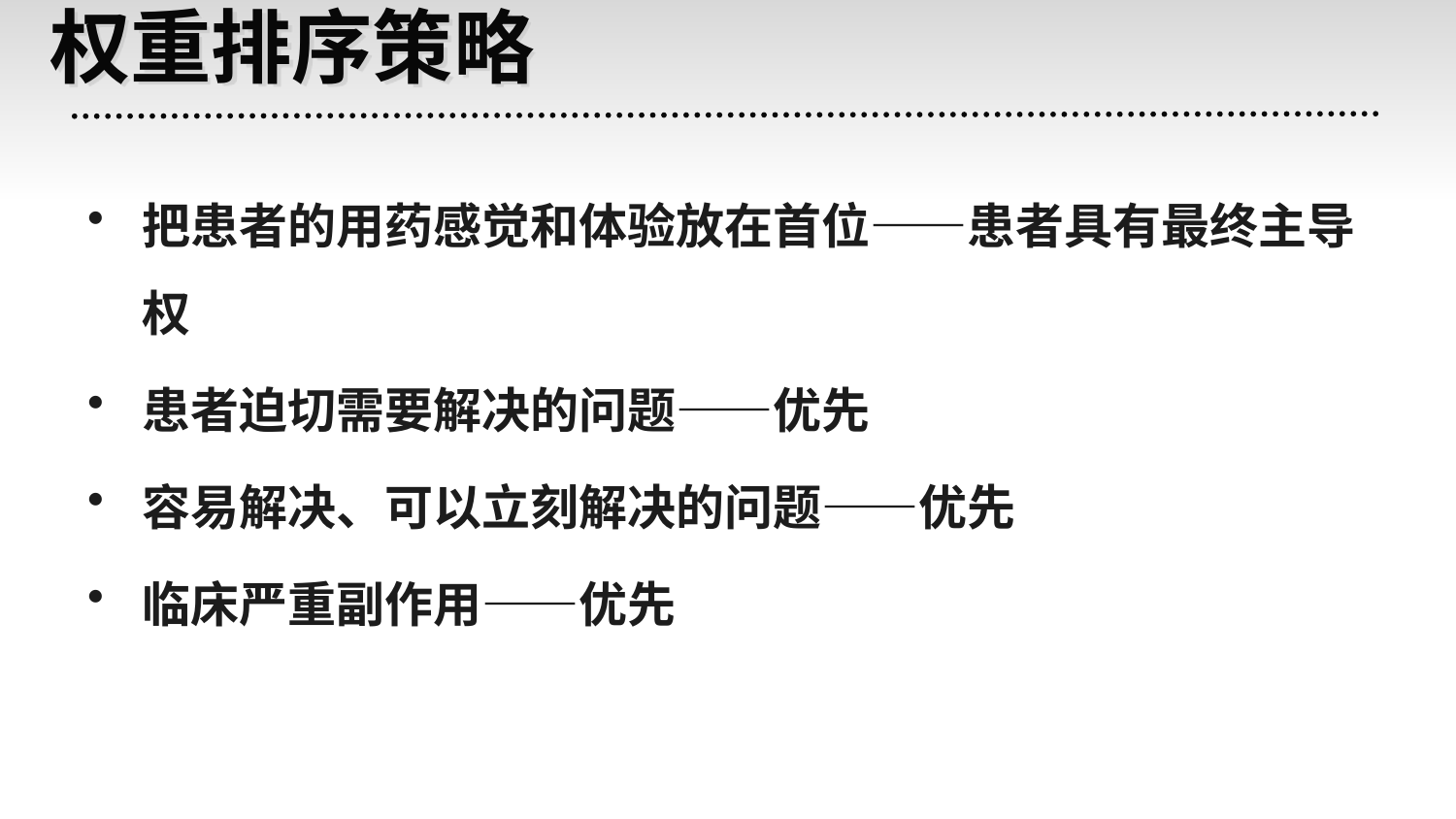

# 权重排序策略
把患者的用药感觉和体验放在首位——患者具有最终主导权
患者迫切需要解决的问题——优先
容易解决、可以立刻解决的问题——优先
临床严重副作用——优先